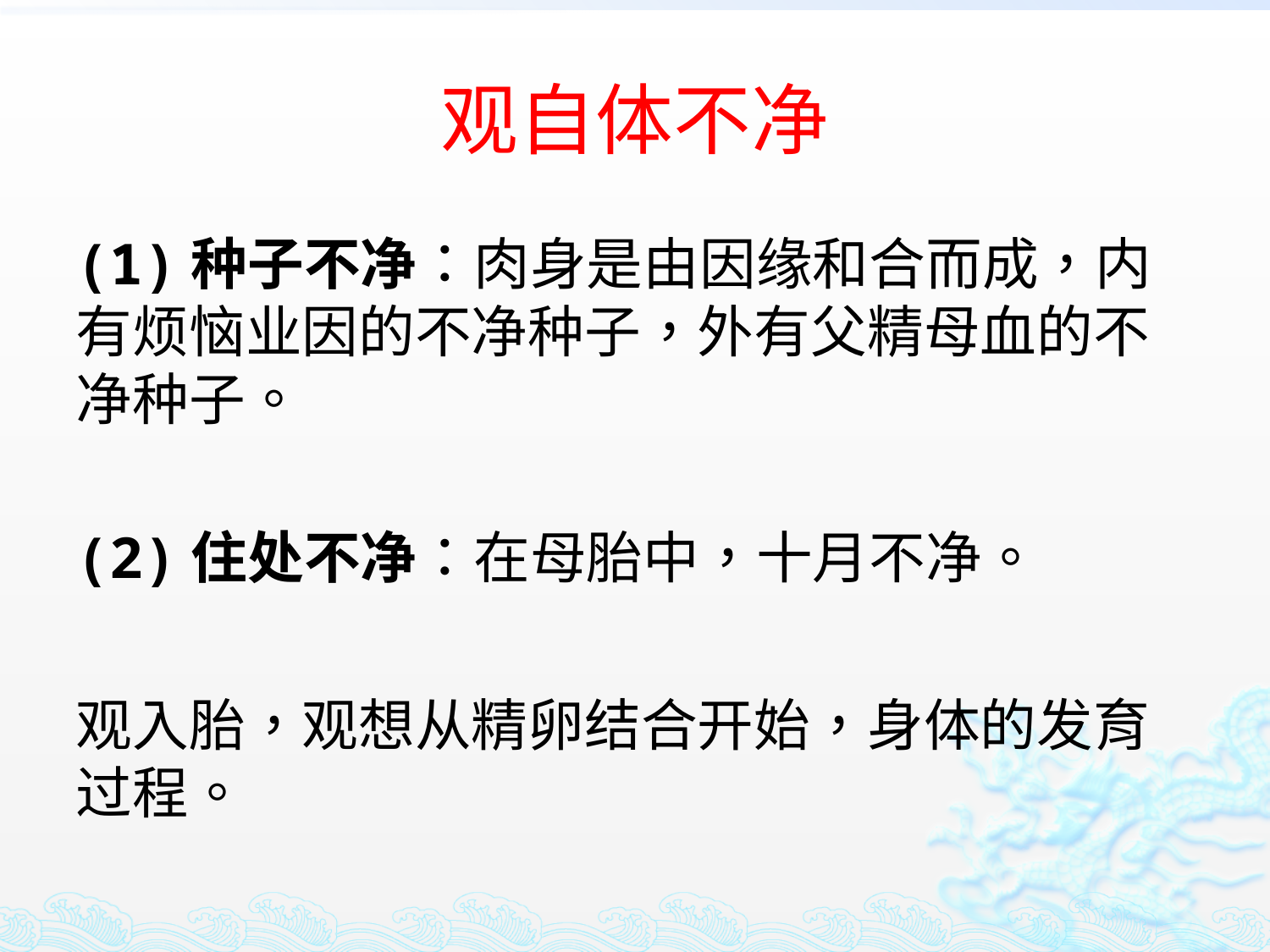

# 观自体不净
(1)种子不净：肉身是由因缘和合而成，内有烦恼业因的不净种子，外有父精母血的不净种子。

(2)住处不净：在母胎中，十月不净。

观入胎，观想从精卵结合开始，身体的发育过程。